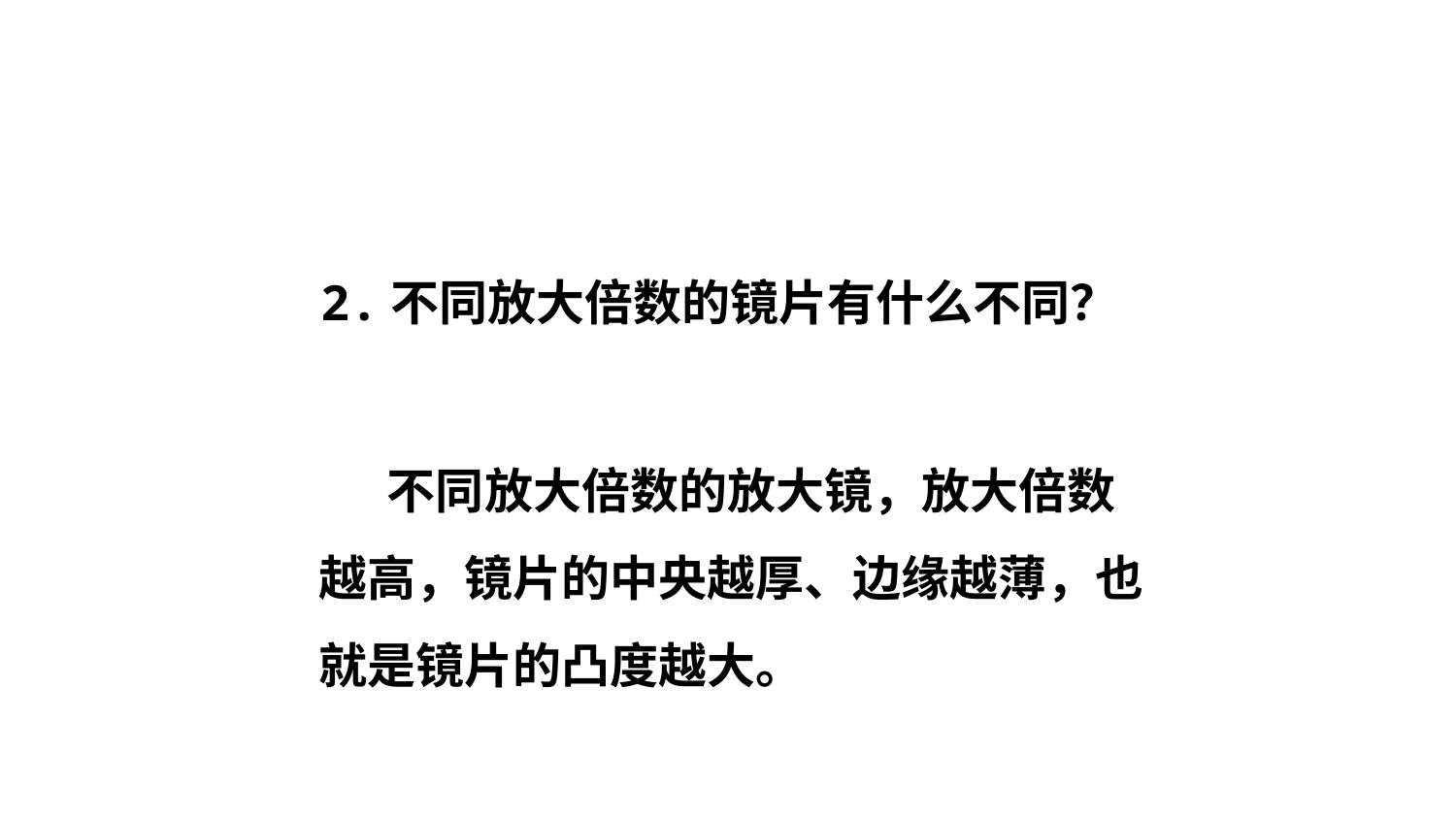

2.不同放大倍数的镜片有什么不同？

        不同放大倍数的放大镜，放大倍数越高，镜片的中央越厚、边缘越薄，也就是镜片的凸度越大。